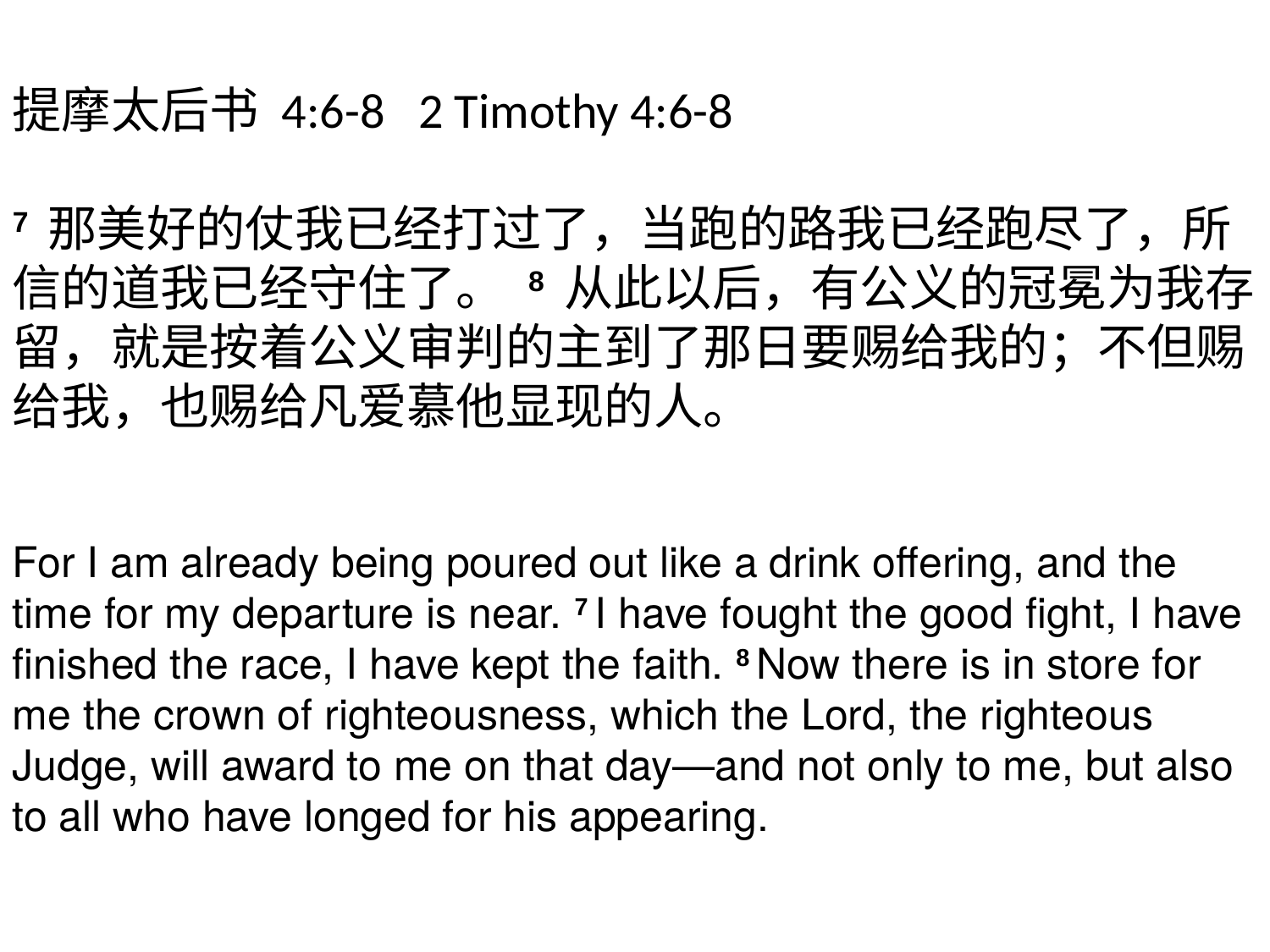

提摩太后书 4:6-8   2 Timothy 4:6-8

7 那美好的仗我已经打过了，当跑的路我已经跑尽了，所信的道我已经守住了。 8 从此以后，有公义的冠冕为我存留，就是按着公义审判的主到了那日要赐给我的；不但赐给我，也赐给凡爱慕他显现的人。
For I am already being poured out like a drink offering, and the time for my departure is near. 7 I have fought the good fight, I have finished the race, I have kept the faith. 8 Now there is in store for me the crown of righteousness, which the Lord, the righteous Judge, will award to me on that day—and not only to me, but also to all who have longed for his appearing.